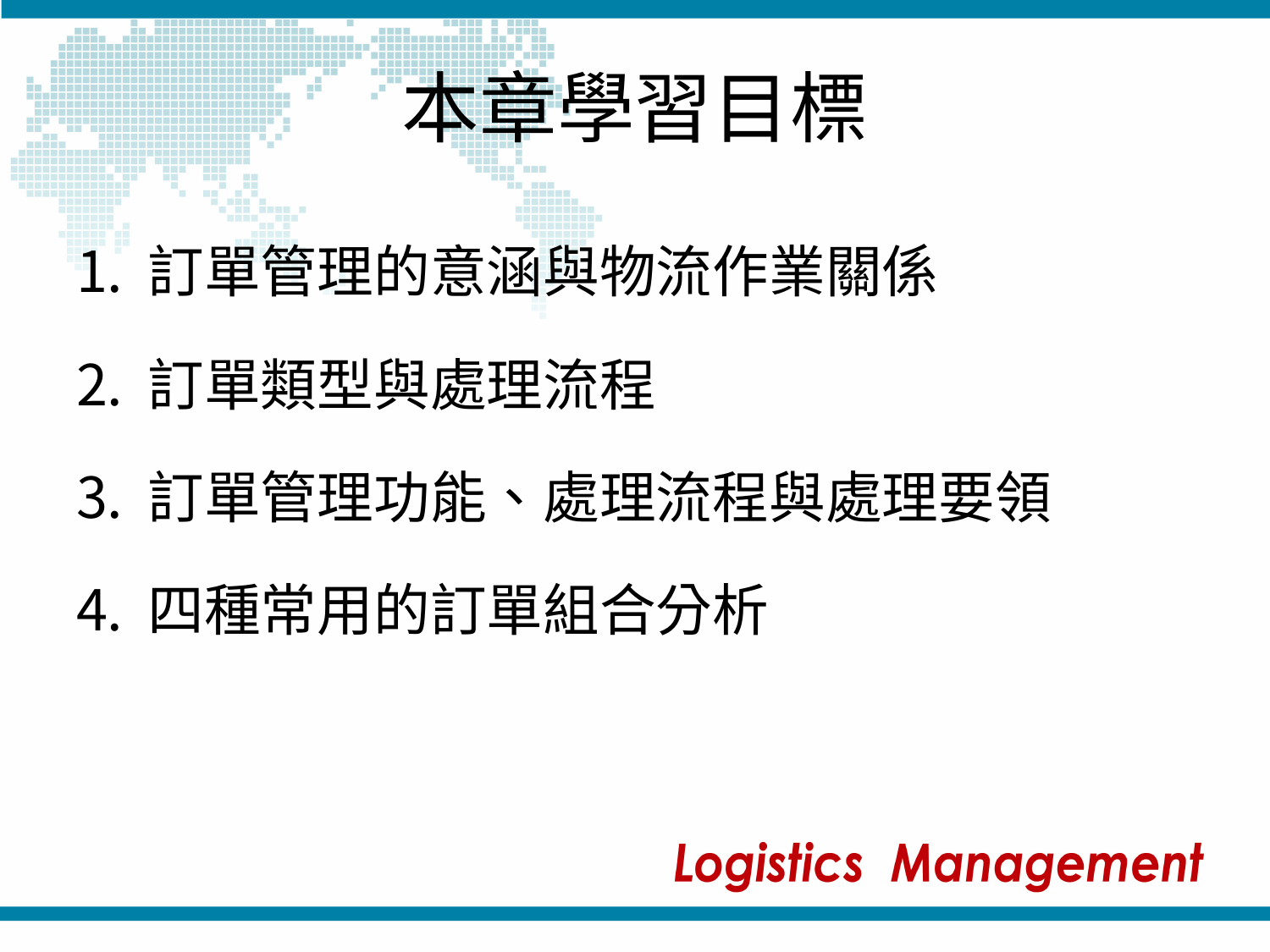

# 本章學習目標
訂單管理的意涵與物流作業關係
訂單類型與處理流程
訂單管理功能、處理流程與處理要領
四種常用的訂單組合分析